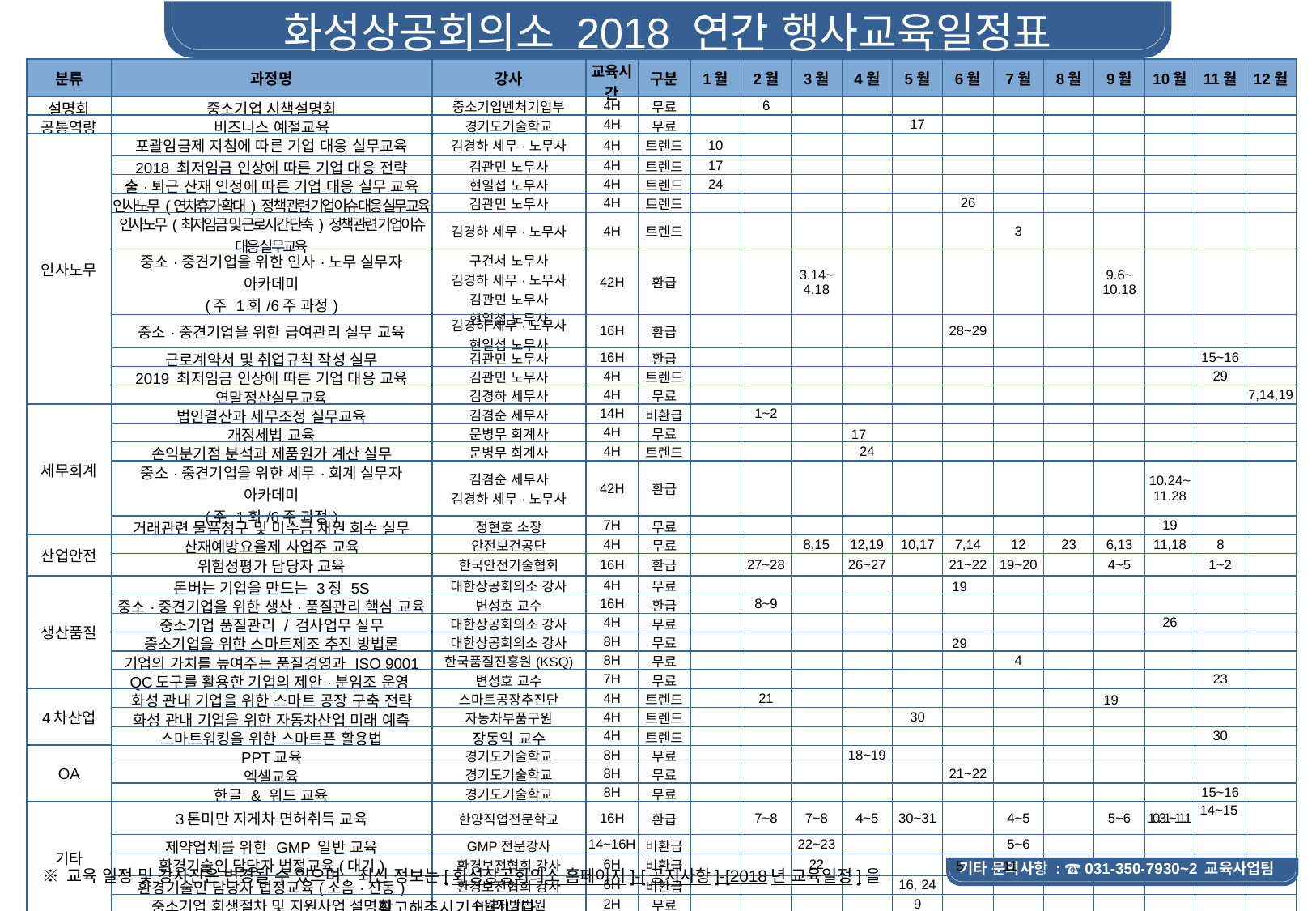

화성상공회의소 2018 연간 행사교육일정표

| 분류 | 과정명 | 강사 | 교육시간 | 구분 | 1월 | 2월 | 3월 | 4월 | 5월 | 6월 | 7월 | 8월 | 9월 | 10월 | 11월 | 12월 |
| --- | --- | --- | --- | --- | --- | --- | --- | --- | --- | --- | --- | --- | --- | --- | --- | --- |
| 설명회 | 중소기업 시책설명회 | 중소기업벤처기업부 | 4H | 무료 |  | 6 |  |  |  |  |  |  |  |  |  |  |
| 공통역량 | 비즈니스 예절교육 | 경기도기술학교 | 4H | 무료 |  |  |  |  | 17 |  |  |  |  |  |  |  |
| 인사노무 | 포괄임금제 지침에 따른 기업 대응 실무교육 | 김경하 세무·노무사 | 4H | 트렌드 | 10 |  |  |  |  |  |  |  |  |  |  |  |
|  | 2018 최저임금 인상에 따른 기업 대응 전략 | 김관민 노무사 | 4H | 트렌드 | 17 |  |  |  |  |  |  |  |  |  |  |  |
|  | 출·퇴근 산재 인정에 따른 기업 대응 실무 교육 | 현일섭 노무사 | 4H | 트렌드 | 24 |  |  |  |  |  |  |  |  |  |  |  |
|  | 인사노무(연차휴가 확대) 정책 관련 기업이슈 대응 실무교육 | 김관민 노무사 | 4H | 트렌드 |  |  |  |  |  | 26 |  |  |  |  |  |  |
|  | 인사노무(최저임금 및 근로시간 단축) 정책 관련 기업이슈 대응 실무교육 | 김경하 세무·노무사 | 4H | 트렌드 |  |  |  |  |  |  | 3 |  |  |  |  |  |
|  | 중소·중견기업을 위한 인사·노무 실무자 아카데미 (주 1회/6주 과정) | 구건서 노무사 김경하 세무·노무사 김관민 노무사 현일섭 노무사 | 42H | 환급 |  |  | 3.14~ 4.18 |  |  |  |  |  | 9.6~ 10.18 |  |  |  |
|  | 중소·중견기업을 위한 급여관리 실무 교육 | 김경하 세무·노무사 현일섭 노무사 | 16H | 환급 |  |  |  |  |  | 28~29 |  |  |  |  |  |  |
|  | 근로계약서 및 취업규칙 작성 실무 | 김관민 노무사 | 16H | 환급 |  |  |  |  |  |  |  |  |  |  | 15~16 |  |
|  | 2019 최저임금 인상에 따른 기업 대응 교육 | 김관민 노무사 | 4H | 트렌드 |  |  |  |  |  |  |  |  |  |  | 29 |  |
|  | 연말정산실무교육 | 김경하 세무사 | 4H | 무료 |  |  |  |  |  |  |  |  |  |  |  | 7,14,19 |
| 세무회계 | 법인결산과 세무조정 실무교육 | 김겸순 세무사 | 14H | 비환급 |  | 1~2 |  |  |  |  |  |  |  |  |  |  |
|  | 개정세법 교육 | 문병무 회계사 | 4H | 무료 |  |  |  | 17 |  |  |  |  |  |  |  |  |
|  | 손익분기점 분석과 제품원가 계산 실무 | 문병무 회계사 | 4H | 트렌드 |  |  |  | 24 |  |  |  |  |  |  |  |  |
|  | 중소·중견기업을 위한 세무·회계 실무자 아카데미 (주 1회/6주 과정) | 김겸순 세무사 김경하 세무·노무사 | 42H | 환급 |  |  |  |  |  |  |  |  |  | 10.24~ 11.28 |  |  |
|  | 거래관련 물품청구 및 미수금 채권 회수 실무 | 정현호 소장 | 7H | 무료 |  |  |  |  |  |  |  |  |  | 19 |  |  |
| 산업안전 | 산재예방요율제 사업주 교육 | 안전보건공단 | 4H | 무료 |  |  | 8,15 | 12,19 | 10,17 | 7,14 | 12 | 23 | 6,13 | 11,18 | 8 |  |
|  | 위험성평가 담당자 교육 | 한국안전기술협회 | 16H | 환급 |  | 27~28 |  | 26~27 |  | 21~22 | 19~20 |  | 4~5 |  | 1~2 |  |
| 생산품질 | 돈버는 기업을 만드는 3정 5S | 대한상공회의소 강사 | 4H | 무료 |  |  |  |  |  | 19 |  |  |  |  |  |  |
|  | 중소·중견기업을 위한 생산·품질관리 핵심 교육 | 변성호 교수 | 16H | 환급 |  | 8~9 |  |  |  |  |  |  |  |  |  |  |
|  | 중소기업 품질관리 / 검사업무 실무 | 대한상공회의소 강사 | 4H | 무료 |  |  |  |  |  |  |  |  |  | 26 |  |  |
|  | 중소기업을 위한 스마트제조 추진 방법론 | 대한상공회의소 강사 | 8H | 무료 |  |  |  |  |  | 29 |  |  |  |  |  |  |
|  | 기업의 가치를 높여주는 품질경영과 ISO 9001 | 한국품질진흥원(KSQ) | 8H | 무료 |  |  |  |  |  |  | 4 |  |  |  |  |  |
|  | QC도구를 활용한 기업의 제안·분임조 운영 | 변성호 교수 | 7H | 무료 |  |  |  |  |  |  |  |  |  |  | 23 |  |
| 4차산업 | 화성 관내 기업을 위한 스마트 공장 구축 전략 | 스마트공장추진단 | 4H | 트렌드 |  | 21 |  |  |  |  |  |  | 19 |  |  |  |
|  | 화성 관내 기업을 위한 자동차산업 미래 예측 | 자동차부품구원 | 4H | 트렌드 |  |  |  |  | 30 |  |  |  |  |  |  |  |
|  | 스마트워킹을 위한 스마트폰 활용법 | 장동익 교수 | 4H | 트렌드 |  |  |  |  |  |  |  |  |  |  | 30 |  |
| OA | PPT교육 | 경기도기술학교 | 8H | 무료 |  |  |  | 18~19 |  |  |  |  |  |  |  |  |
|  | 엑셀교육 | 경기도기술학교 | 8H | 무료 |  |  |  |  |  | 21~22 |  |  |  |  |  |  |
|  | 한글 & 워드 교육 | 경기도기술학교 | 8H | 무료 |  |  |  |  |  |  |  |  |  |  | 15~16 |  |
| 기타 | 3톤미만 지게차 면허취득 교육 | 한양직업전문학교 | 16H | 환급 |  | 7~8 | 7~8 | 4~5 | 30~31 |  | 4~5 |  | 5~6 | 10.31~11.1 | 14~15 |  |
|  | 제약업체를 위한 GMP 일반 교육 | GMP전문강사 | 14~16H | 비환급 |  |  | 22~23 |  |  |  | 5~6 |  |  |  |  |  |
|  | 환경기술인 담당자 법정교육(대기) | 환경보전협회 강사 | 6H | 비환급 |  |  | 22 |  |  | 5 | 11 |  |  |  |  |  |
|  | 환경기술인 담당자 법정교육(소음·진동) | 환경보전협회 강사 | 6H | 비환급 |  |  |  |  | 16, 24 |  |  |  |  |  |  |  |
|  | 중소기업 회생절차 및 지원사업 설명회 | 수원지방법원 | 2H | 무료 |  |  |  |  | 9 |  |  |  |  |  |  |  |
※ 교육 일정 및 강사진은 변경될 수 있으며, 최신 정보는[화성상공회의소 홈페이지]-[공지사항]-[2018년 교육일정]을 참고해주시기 바랍니다.
기타 문의사항 : ☎ 031-350-7930~2 교육사업팀